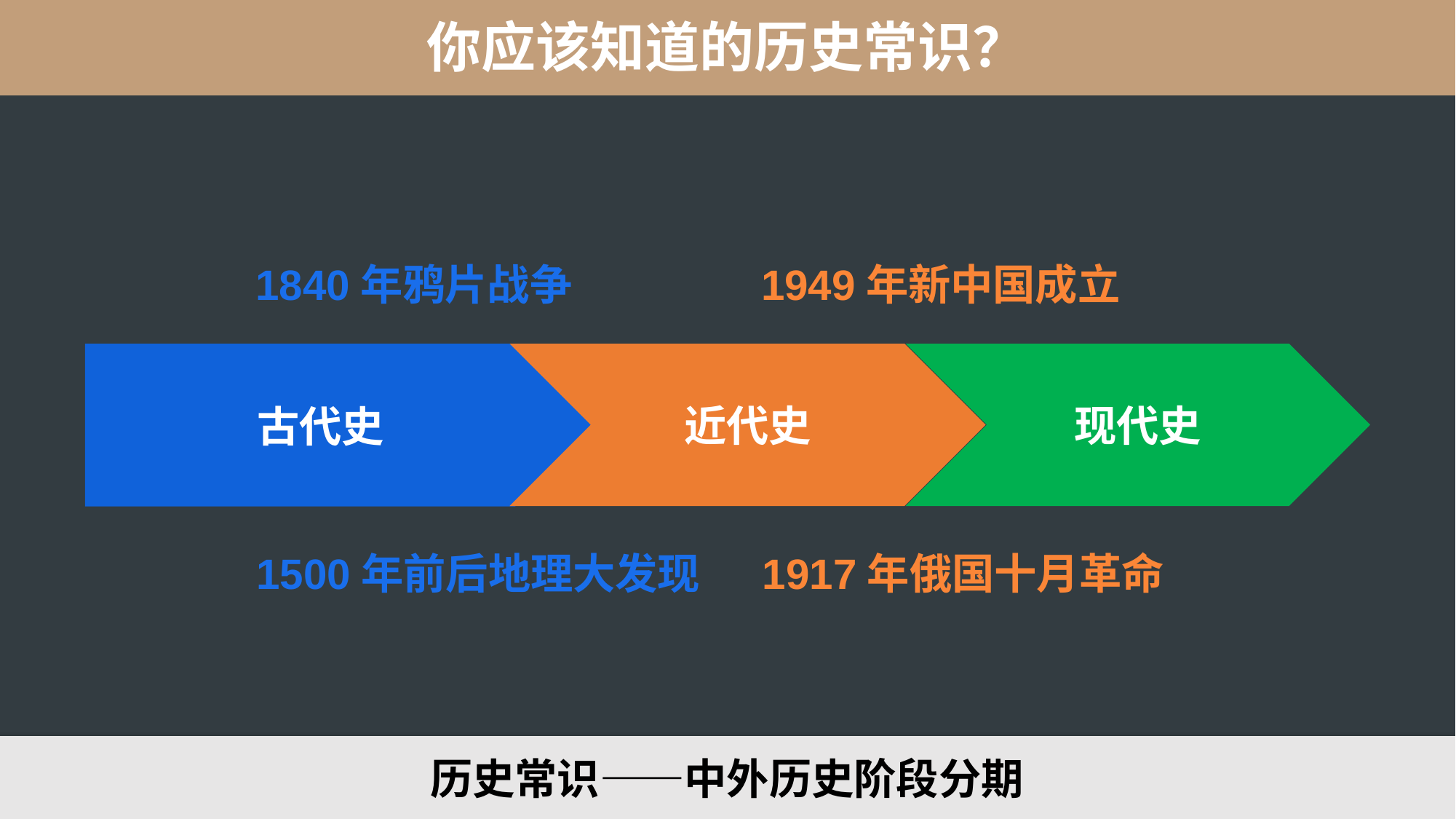

你应该知道的历史常识？
1949年新中国成立
1840年鸦片战争
古代史
近代史
现代史
1917年俄国十月革命
1500年前后地理大发现
历史常识——中外历史阶段分期